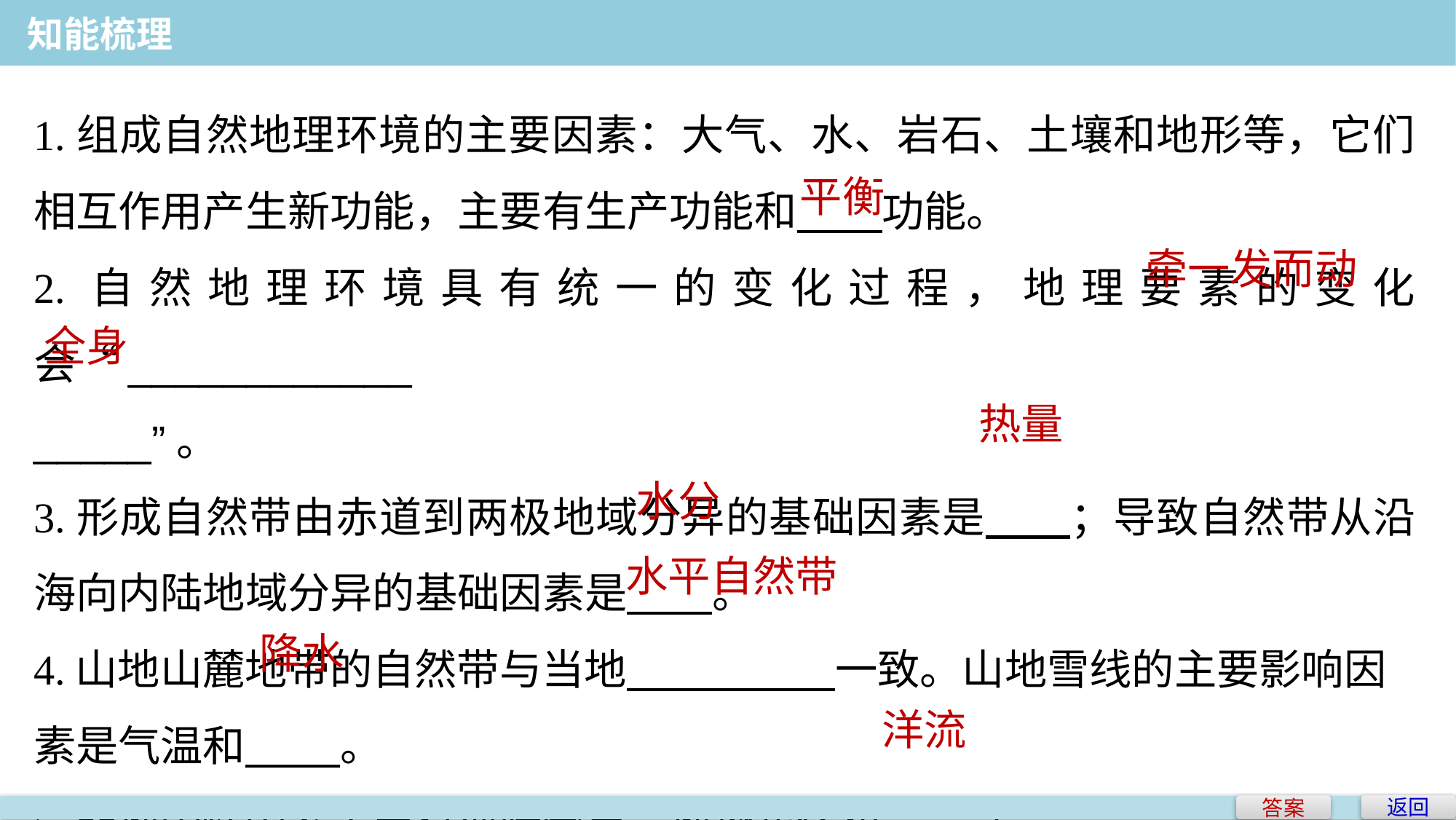

知能梳理
1.组成自然地理环境的主要因素：大气、水、岩石、土壤和地形等，它们相互作用产生新功能，主要有生产功能和         功能。
2.自然地理环境具有统一的变化过程，地理要素的变化会“____________
_____”。
3.形成自然带由赤道到两极地域分异的基础因素是        ；导致自然带从沿海向内陆地域分异的基础因素是         。
4.山地山麓地带的自然带与当地                      一致。山地雪线的主要影响因素是气温和          。
5.非地带性因素主要有海陆分布、地势起伏和          等。
平衡
牵一发而动
全身
热量
水分
水平自然带
降水
洋流
返回
答案